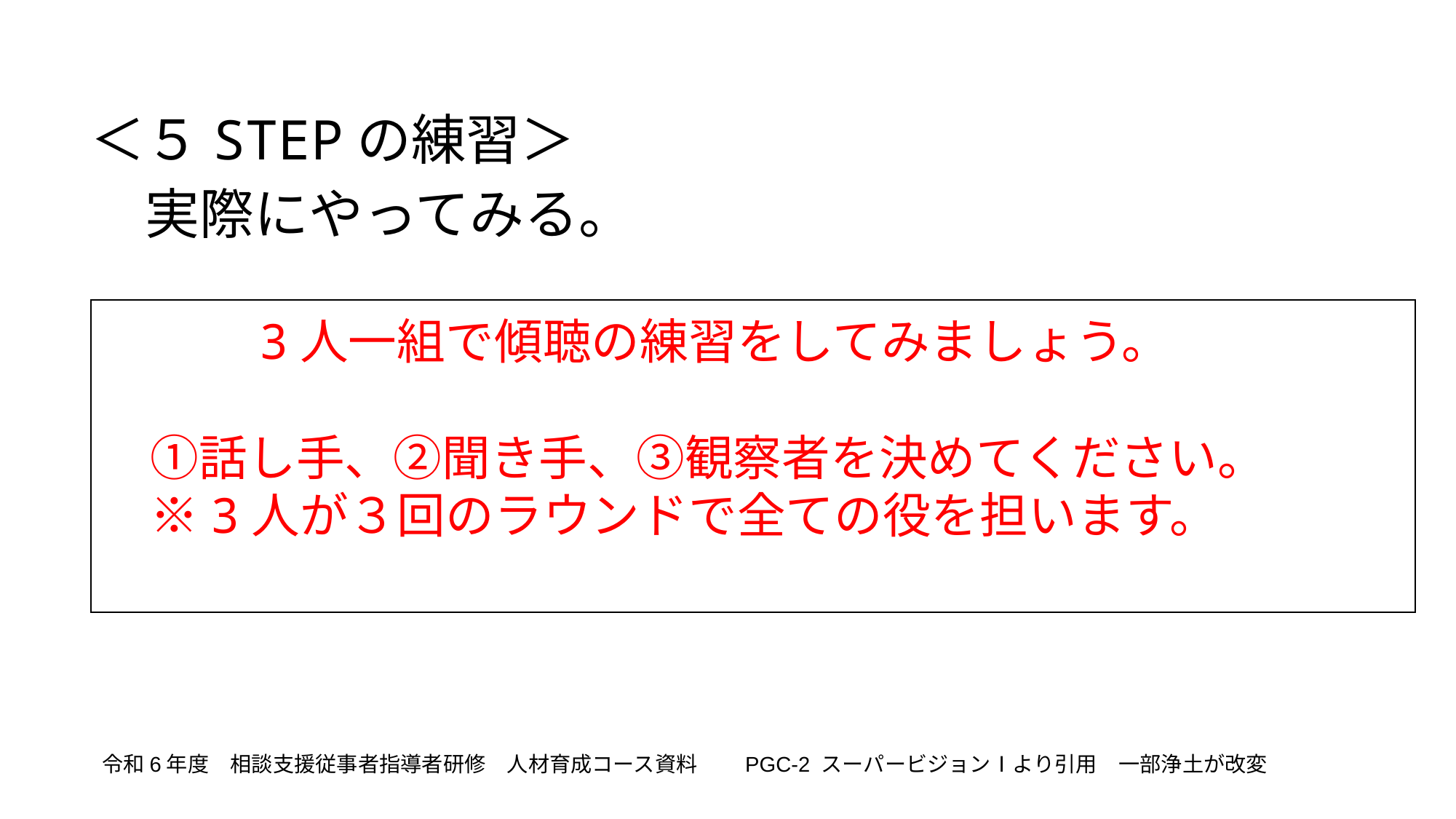

＜５STEPの練習＞
　実際にやってみる。
　　　3人一組で傾聴の練習をしてみましょう。

　①話し手、②聞き手、③観察者を決めてください。
　※3人が３回のラウンドで全ての役を担います。

令和6年度　相談支援従事者指導者研修　人材育成コース資料　　PGC-2 スーパービジョンⅠより引用　一部浄土が改変